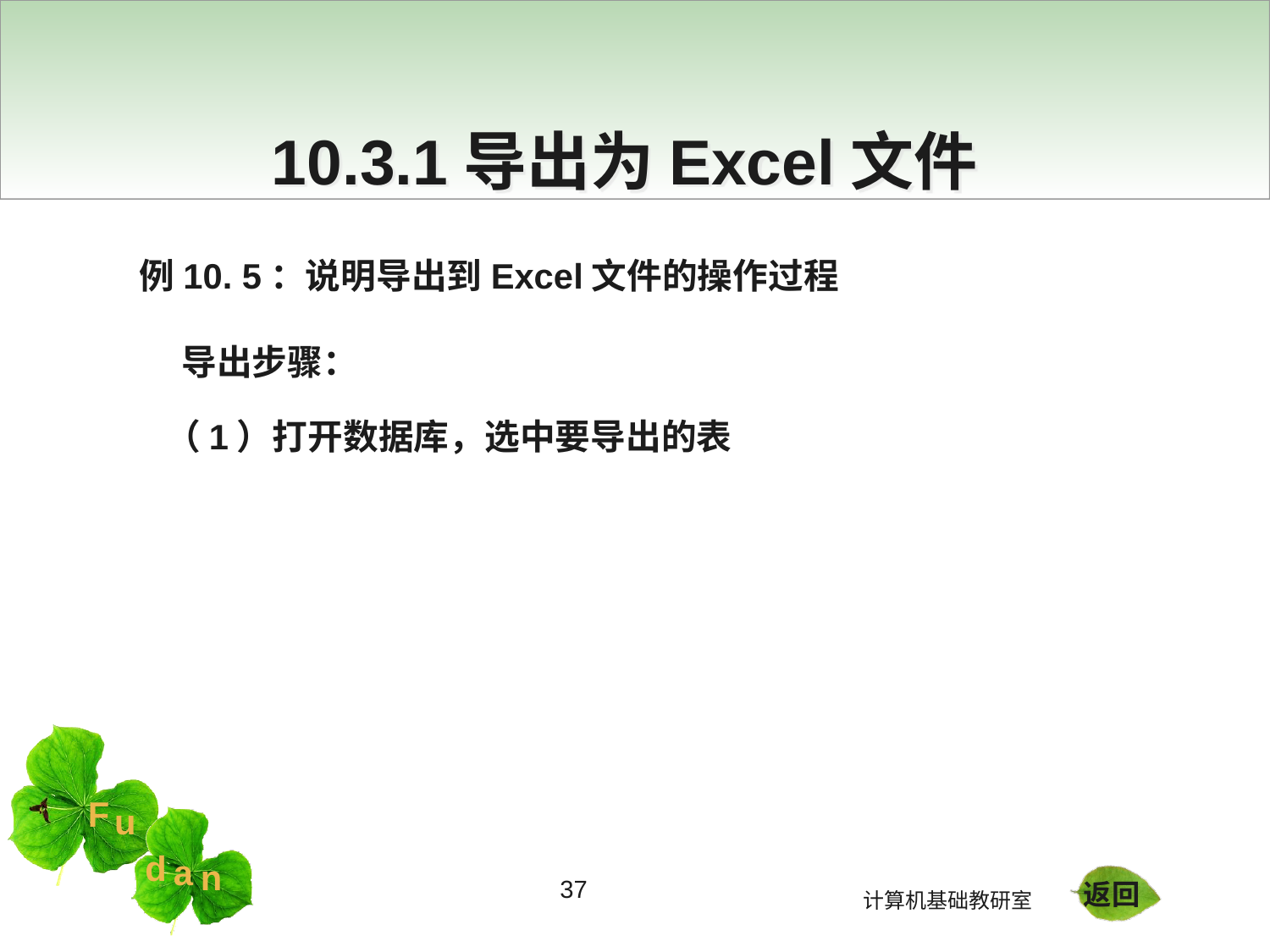

10.3.1导出为Excel文件
例10. 5：说明导出到Excel文件的操作过程
 导出步骤：
（1）打开数据库，选中要导出的表
37
返回